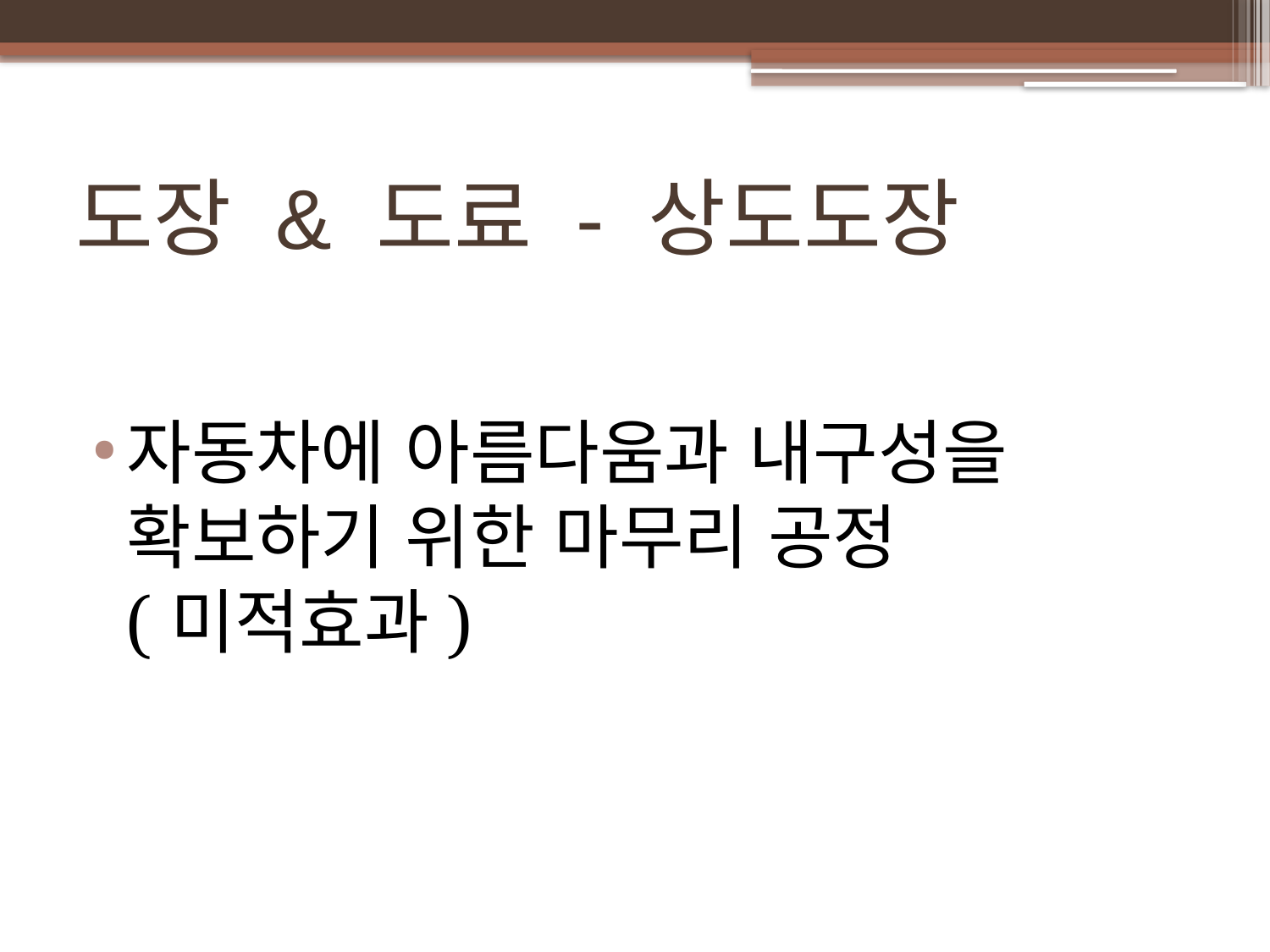

# 도장 & 도료 - 상도도장

자동차에 아름다움과 내구성을 확보하기 위한 마무리 공정               (미적효과)